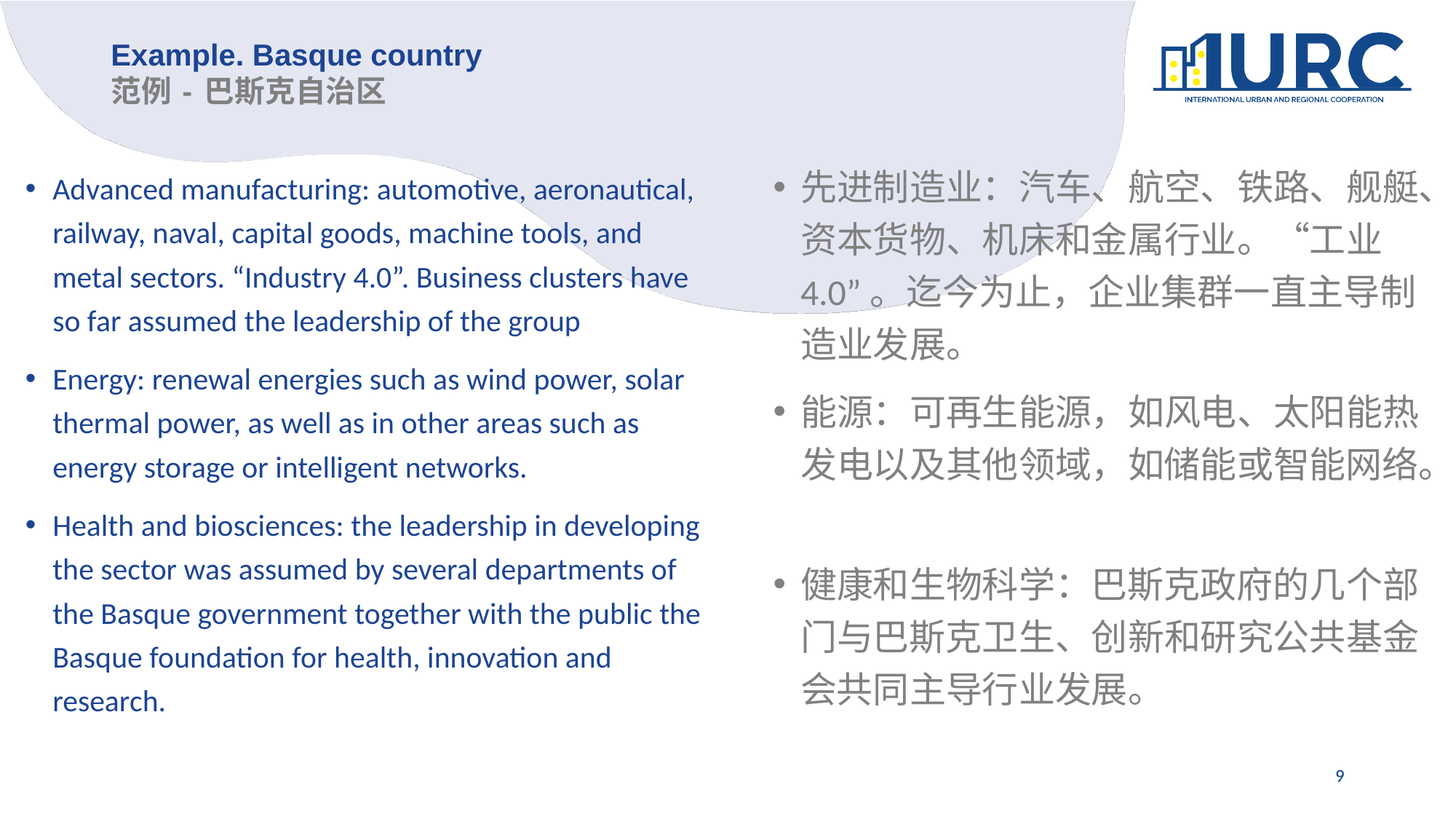

# Example. Basque country 范例 - 巴斯克自治区
先进制造业：汽车、航空、铁路、舰艇、资本货物、机床和金属行业。“工业4.0”。迄今为止，企业集群一直主导制造业发展。
能源：可再生能源，如风电、太阳能热发电以及其他领域，如储能或智能网络。
健康和生物科学：巴斯克政府的几个部门与巴斯克卫生、创新和研究公共基金会共同主导行业发展。
Advanced manufacturing: automotive, aeronautical, railway, naval, capital goods, machine tools, and metal sectors. “Industry 4.0”. Business clusters have so far assumed the leadership of the group
Energy: renewal energies such as wind power, solar thermal power, as well as in other areas such as energy storage or intelligent networks.
Health and biosciences: the leadership in developing the sector was assumed by several departments of the Basque government together with the public the Basque foundation for health, innovation and research.

9